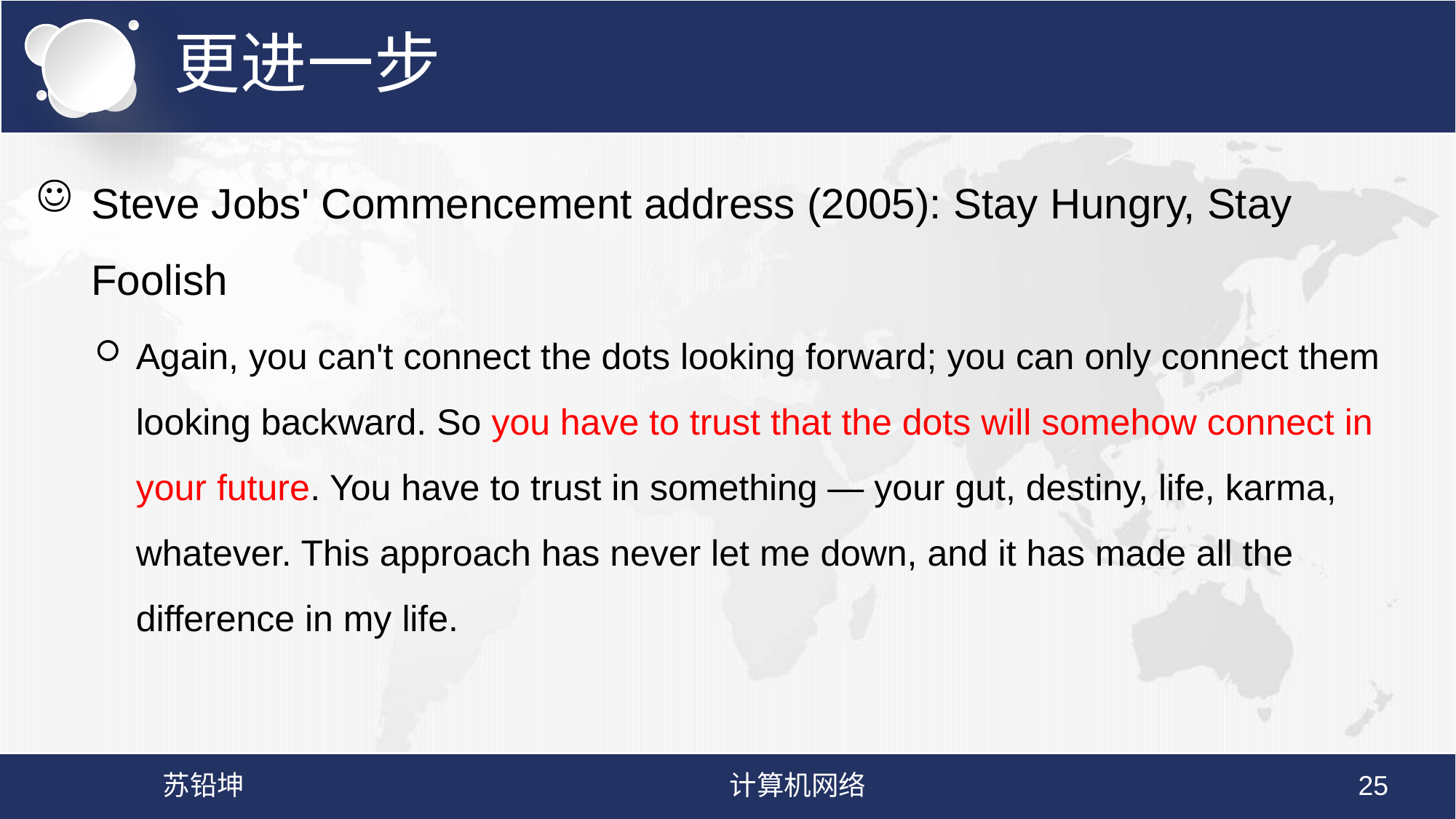

# 更进一步

Steve Jobs' Commencement address (2005): Stay Hungry, Stay Foolish
Again, you can't connect the dots looking forward; you can only connect them looking backward. So you have to trust that the dots will somehow connect in your future. You have to trust in something — your gut, destiny, life, karma, whatever. This approach has never let me down, and it has made all the difference in my life.
苏铅坤
计算机网络
25